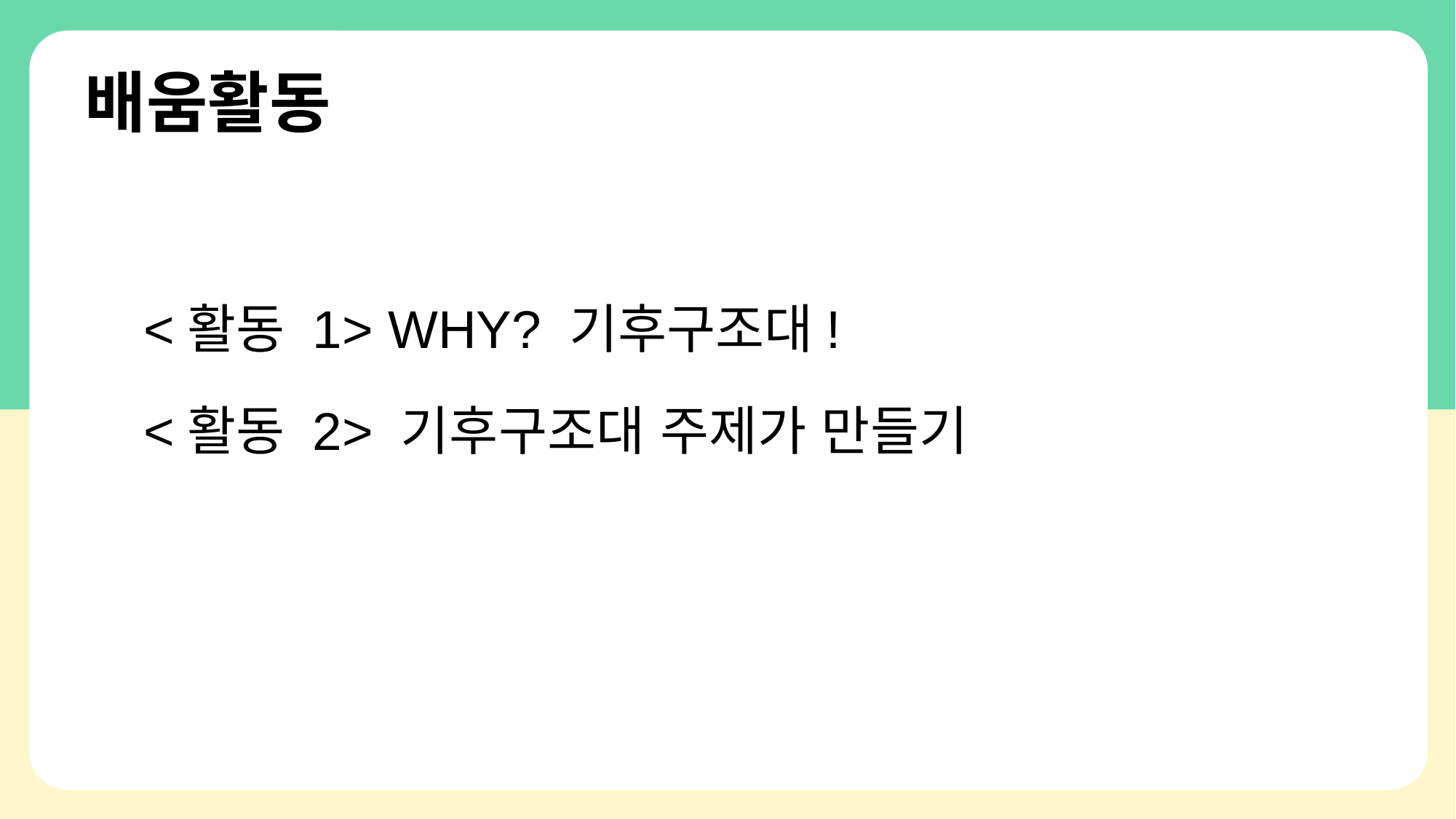

# 배움활동
<활동 1> WHY? 기후구조대!
<활동 2> 기후구조대 주제가 만들기